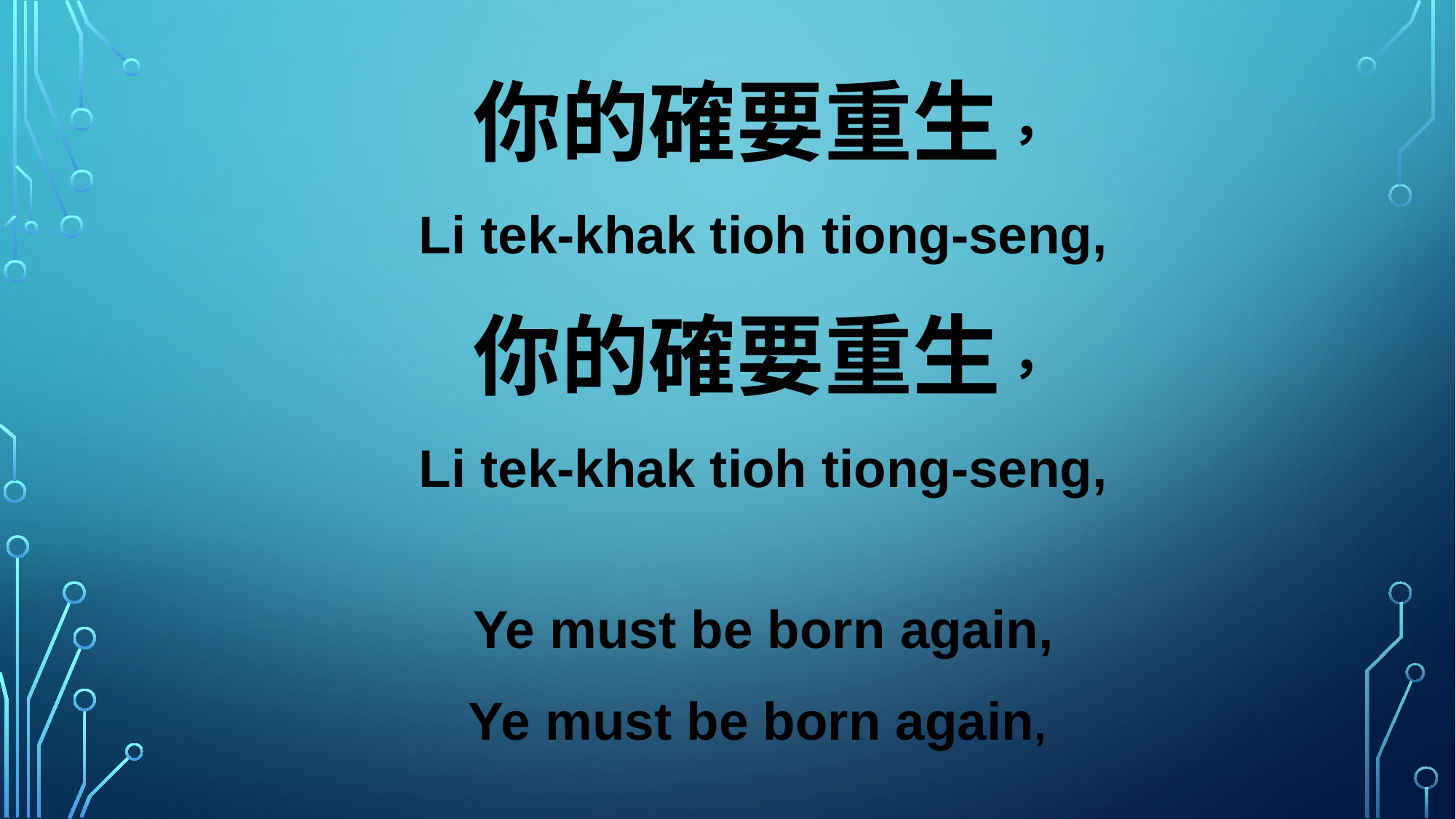

你的確要重生，
Li tek-khak tioh tiong-seng,
你的確要重生，
Li tek-khak tioh tiong-seng,

Ye must be born again,
Ye must be born again,